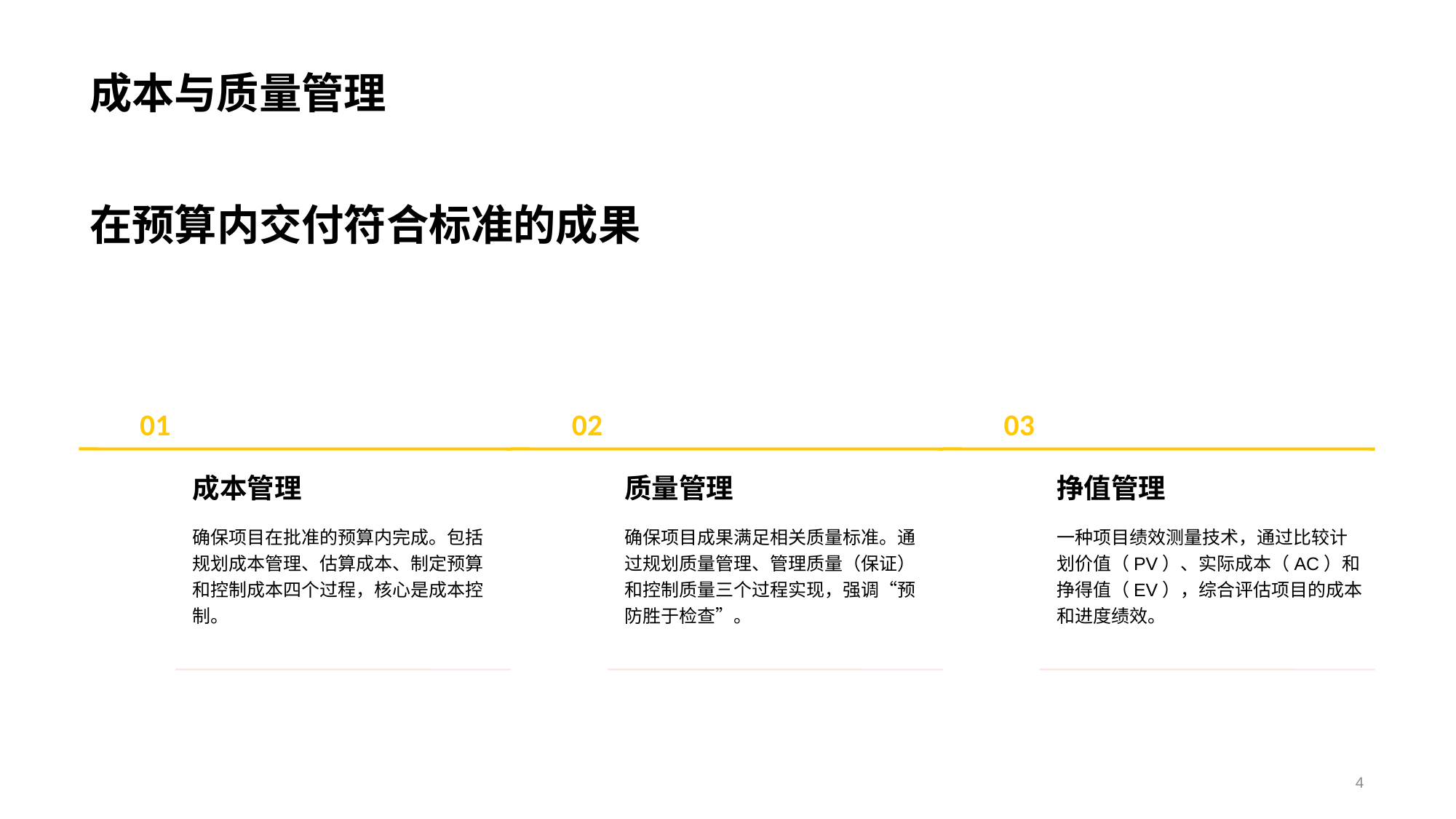

成本与质量管理
在预算内交付符合标准的成果
01
成本管理
确保项目在批准的预算内完成。包括规划成本管理、估算成本、制定预算和控制成本四个过程，核心是成本控制。

02
质量管理
确保项目成果满足相关质量标准。通过规划质量管理、管理质量（保证）和控制质量三个过程实现，强调“预防胜于检查”。

03
挣值管理
一种项目绩效测量技术，通过比较计划价值（PV）、实际成本（AC）和挣得值（EV），综合评估项目的成本和进度绩效。

4